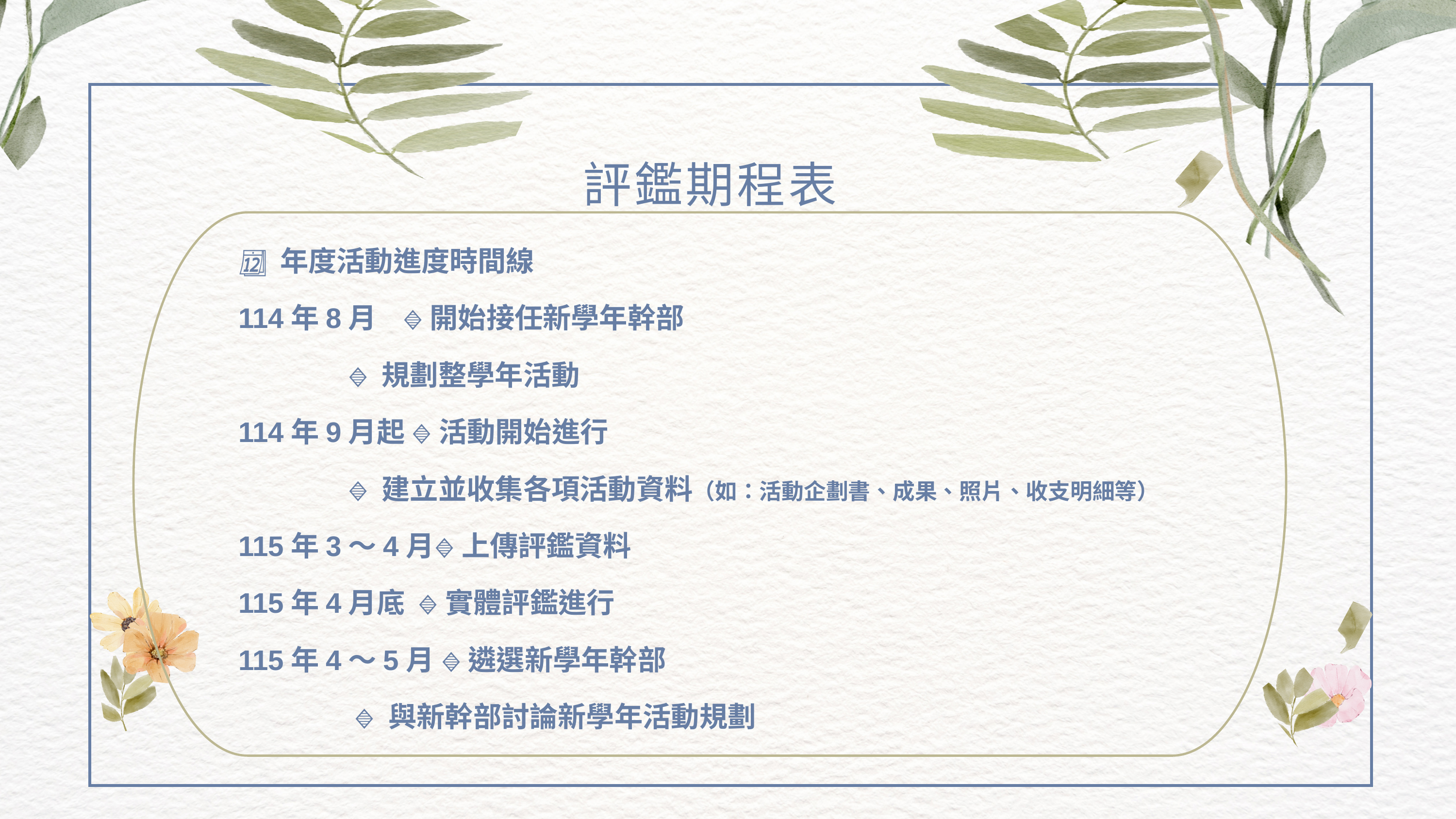

評鑑期程表

📆 年度活動進度時間線
114年8月    🔹 開始接任新學年幹部
                 🔹 規劃整學年活動
114年9月起 🔹 活動開始進行
                 🔹 建立並收集各項活動資料（如：活動企劃書、成果、照片、收支明細等）
115年3～4月🔹 上傳評鑑資料
115年4月底  🔹 實體評鑑進行
115年4～5月 🔹 遴選新學年幹部
                  🔹 與新幹部討論新學年活動規劃